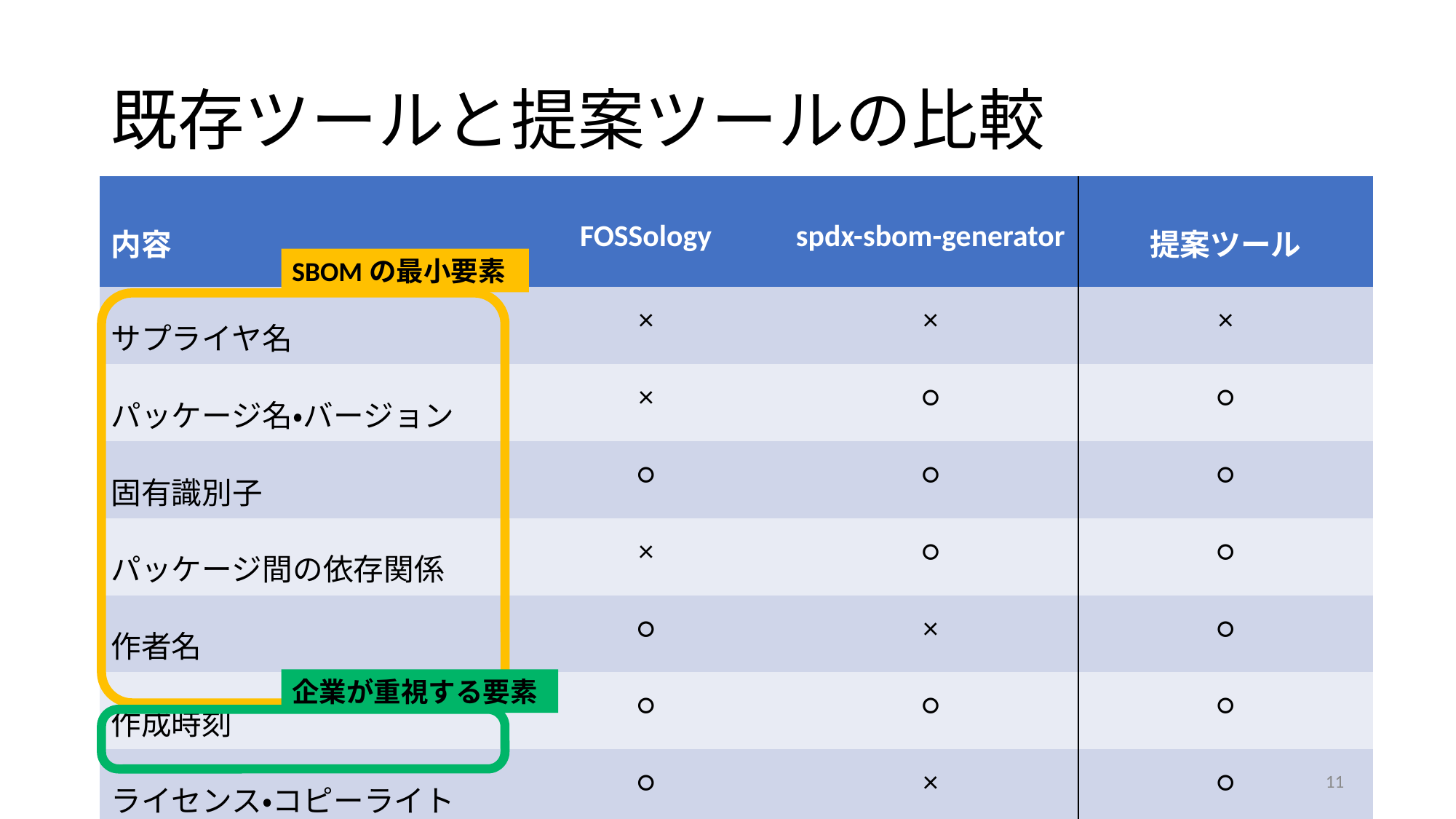

# 既存ツールと提案ツールの比較
| 内容 | FOSSology | spdx-sbom-generator | 提案ツール |
| --- | --- | --- | --- |
| サプライヤ名 | × | × | × |
| パッケージ名・バージョン | × | ○ | ○ |
| 固有識別子 | ○ | ○ | ○ |
| パッケージ間の依存関係 | × | ○ | ○ |
| 作者名 | ○ | × | ○ |
| 作成時刻 | ○ | ○ | ○ |
| ライセンス・コピーライト | ○ | × | ○ |
SBOMの最小要素

企業が重視する要素

11